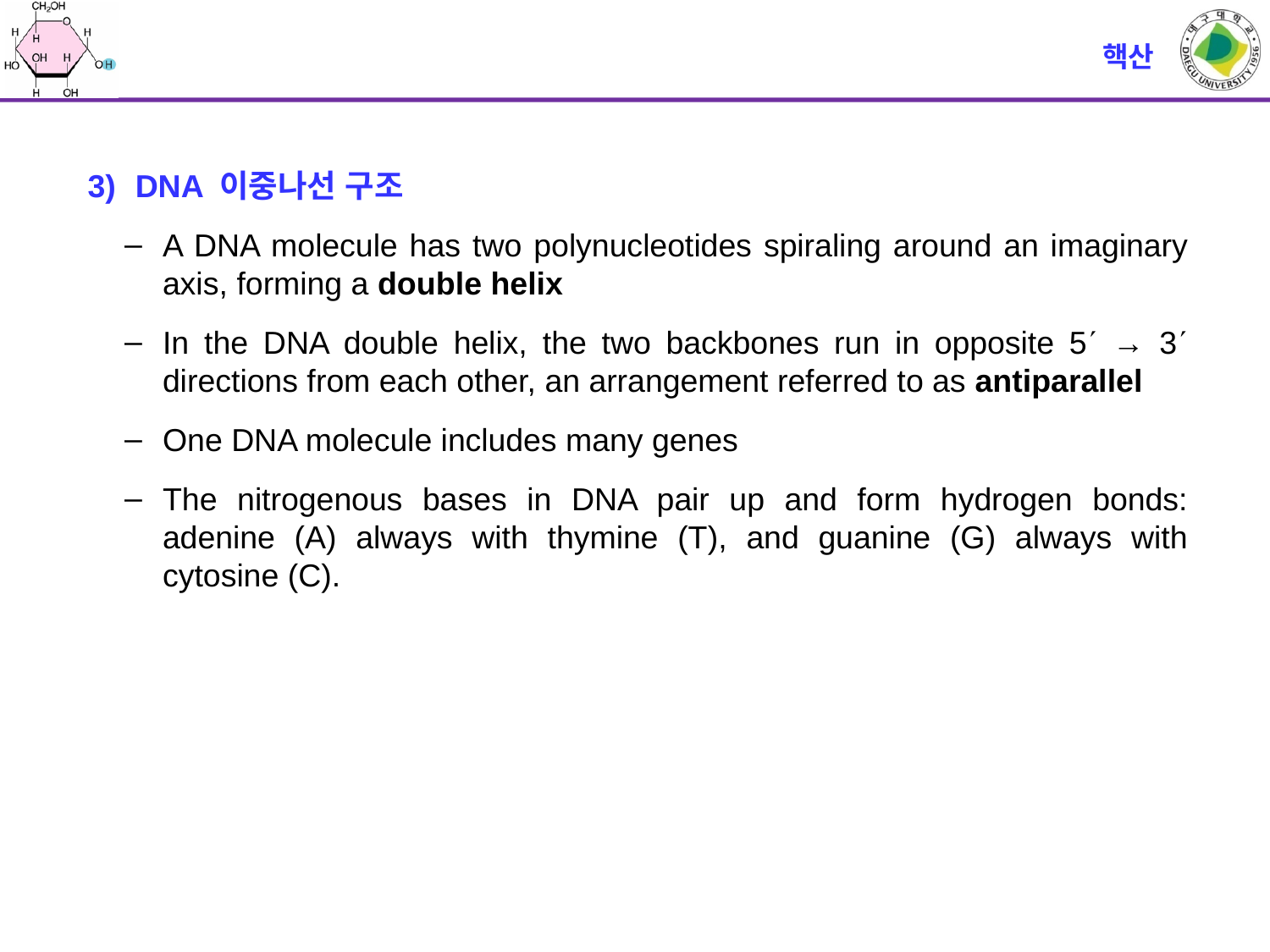

# 핵산
DNA 이중나선 구조
A DNA molecule has two polynucleotides spiraling around an imaginary axis, forming a double helix
In the DNA double helix, the two backbones run in opposite 5′ → 3′ directions from each other, an arrangement referred to as antiparallel
One DNA molecule includes many genes
The nitrogenous bases in DNA pair up and form hydrogen bonds: adenine (A) always with thymine (T), and guanine (G) always with cytosine (C).